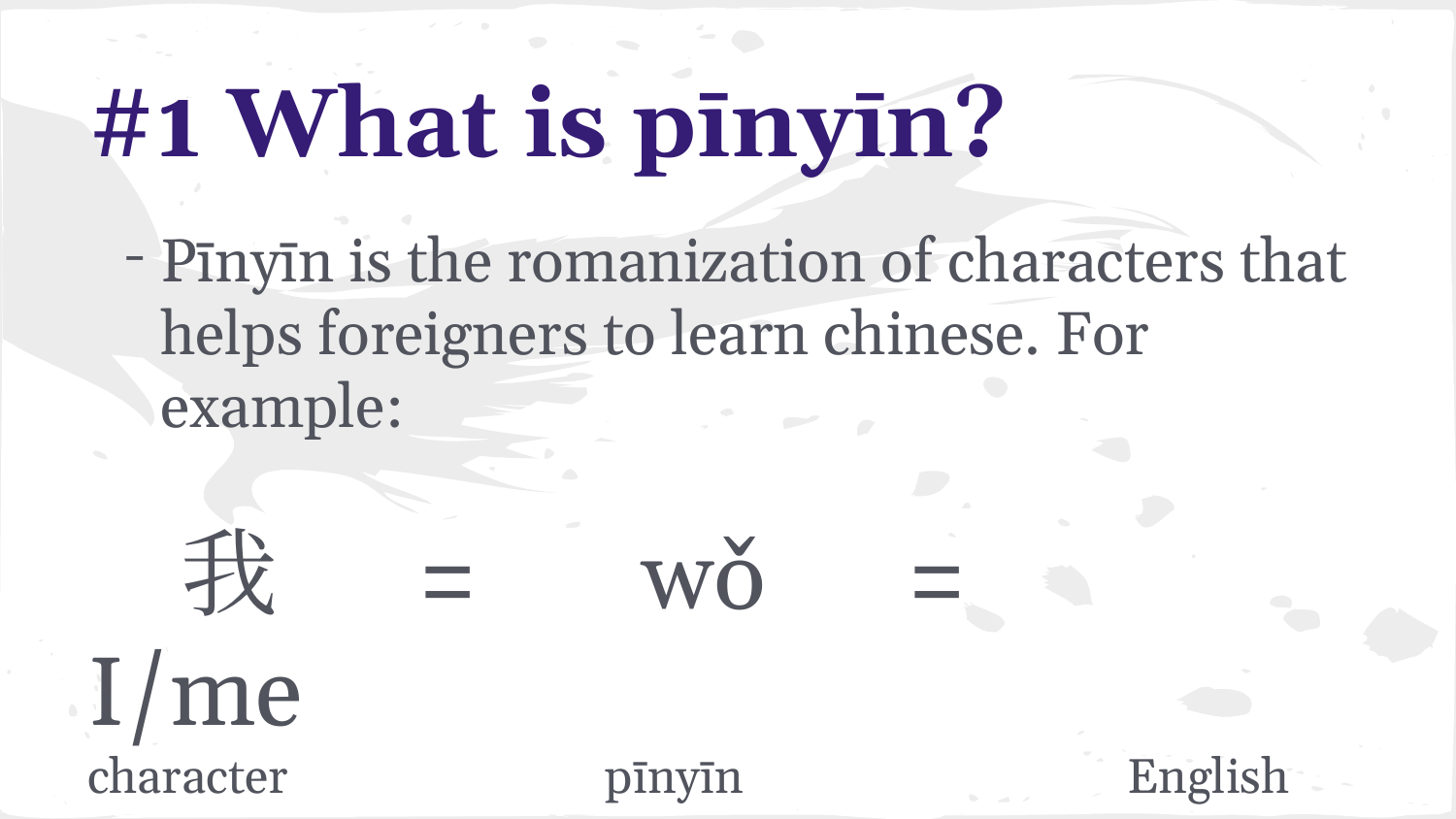

# #1 What is pīnyīn?
Pīnyīn is the romanization of characters that helps foreigners to learn chinese. For example:

   我     =       wǒ      =        I/me
character		       pīnyīn                                 English